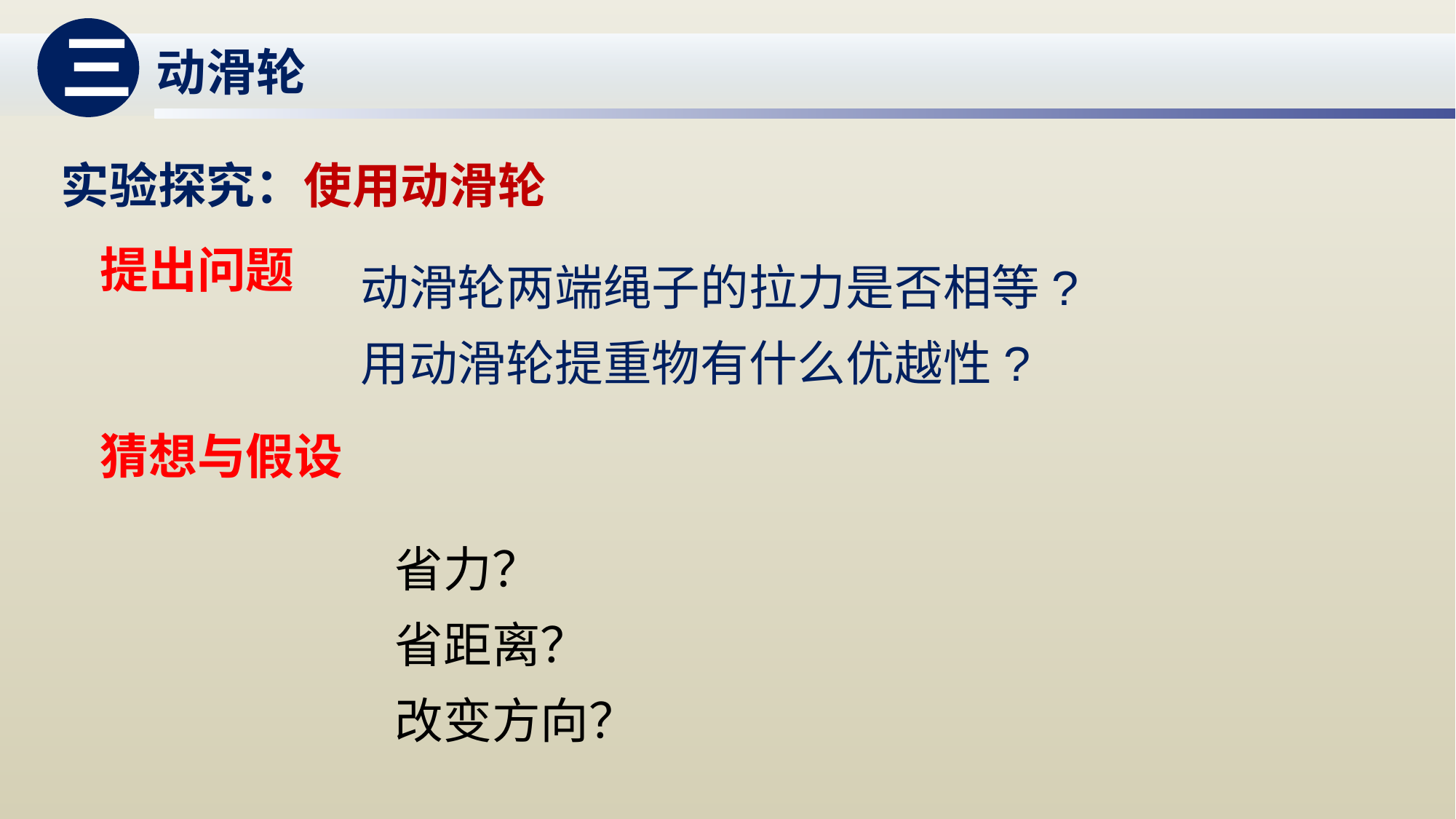

三

动滑轮

实验探究：使用动滑轮
提出问题
动滑轮两端绳子的拉力是否相等?     用动滑轮提重物有什么优越性?
猜想与假设
省力？
省距离？
改变方向？